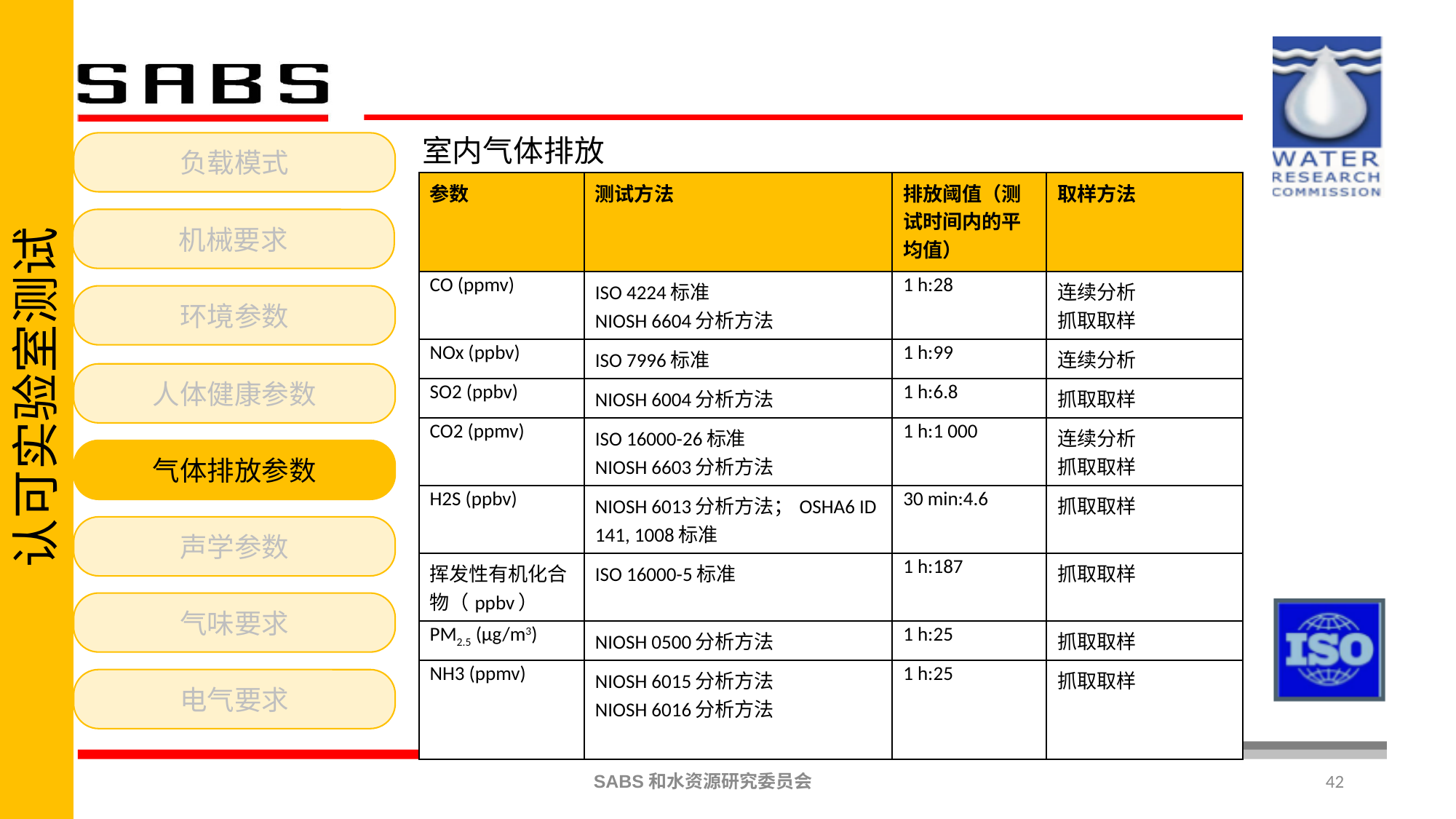

认可实验室测试
室内气体排放
负载模式
机械要求
环境参数
人体健康参数
气体排放参数
声学参数
气味要求
电气要求
| 参数 | 测试方法 | 排放阈值（测试时间内的平均值） | 取样方法 |
| --- | --- | --- | --- |
| CO (ppmv) | ISO 4224标准 NIOSH 6604分析方法 | 1 h:28 | 连续分析 抓取取样 |
| NOx (ppbv) | ISO 7996标准 | 1 h:99 | 连续分析 |
| SO2 (ppbv) | NIOSH 6004分析方法 | 1 h:6.8 | 抓取取样 |
| CO2 (ppmv) | ISO 16000-26标准 NIOSH 6603分析方法 | 1 h:1 000 | 连续分析 抓取取样 |
| H2S (ppbv) | NIOSH 6013分析方法；OSHA6 ID 141, 1008标准 | 30 min:4.6 | 抓取取样 |
| 挥发性有机化合物（ppbv） | ISO 16000-5标准 | 1 h:187 | 抓取取样 |
| PM2.5 (μg/m3) | NIOSH 0500分析方法 | 1 h:25 | 抓取取样 |
| NH3 (ppmv) | NIOSH 6015分析方法 NIOSH 6016分析方法 | 1 h:25 | 抓取取样 |
42